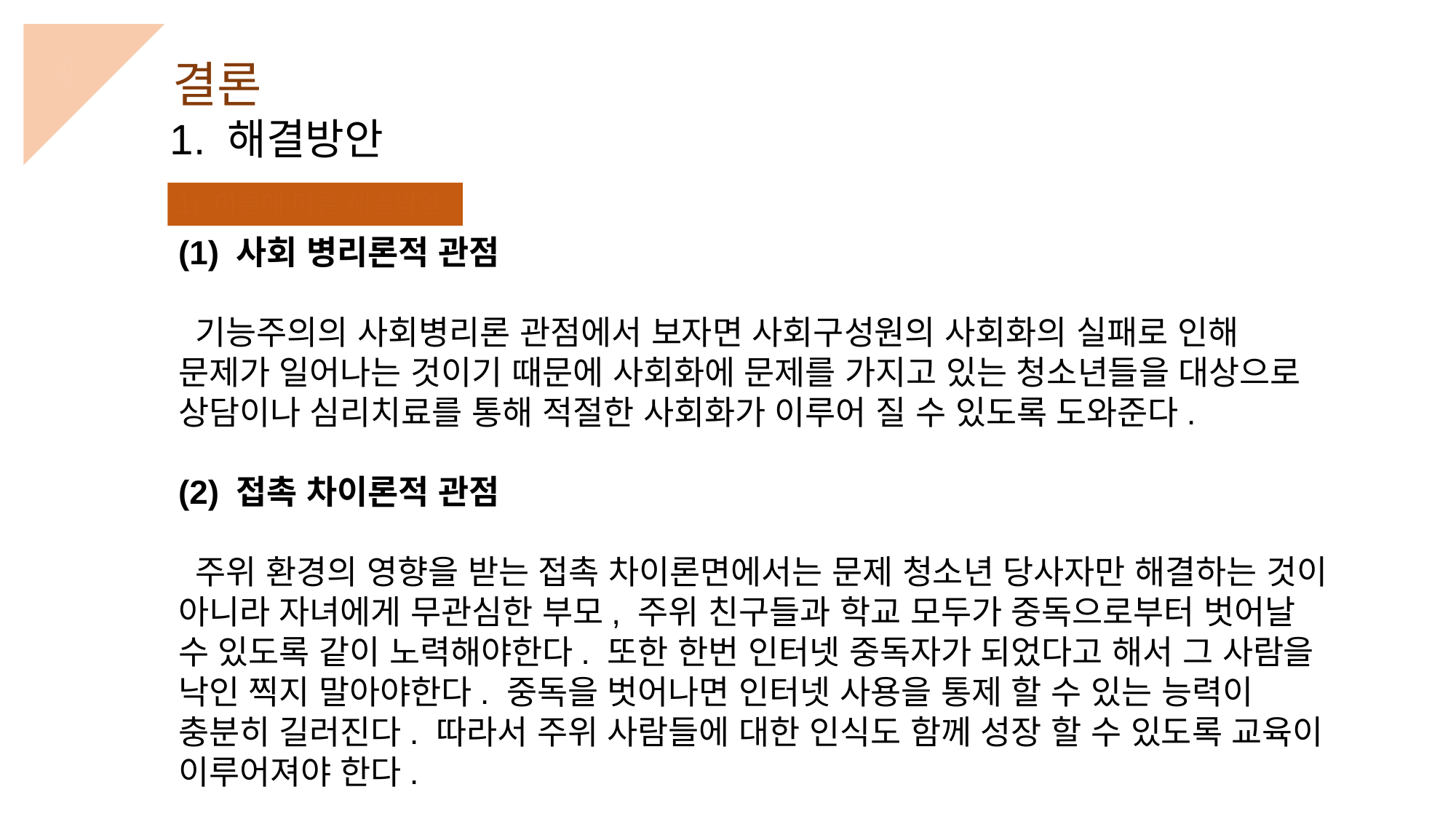

4
결론
1. 해결방안
 1) 이론에 따른 해결방안

(1) 사회 병리론적 관점

 기능주의의 사회병리론 관점에서 보자면 사회구성원의 사회화의 실패로 인해 문제가 일어나는 것이기 때문에 사회화에 문제를 가지고 있는 청소년들을 대상으로 상담이나 심리치료를 통해 적절한 사회화가 이루어 질 수 있도록 도와준다.

(2) 접촉 차이론적 관점

 주위 환경의 영향을 받는 접촉 차이론면에서는 문제 청소년 당사자만 해결하는 것이 아니라 자녀에게 무관심한 부모, 주위 친구들과 학교 모두가 중독으로부터 벗어날 수 있도록 같이 노력해야한다. 또한 한번 인터넷 중독자가 되었다고 해서 그 사람을 낙인 찍지 말아야한다. 중독을 벗어나면 인터넷 사용을 통제 할 수 있는 능력이 충분히 길러진다. 따라서 주위 사람들에 대한 인식도 함께 성장 할 수 있도록 교육이 이루어져야 한다.

충동조절장애